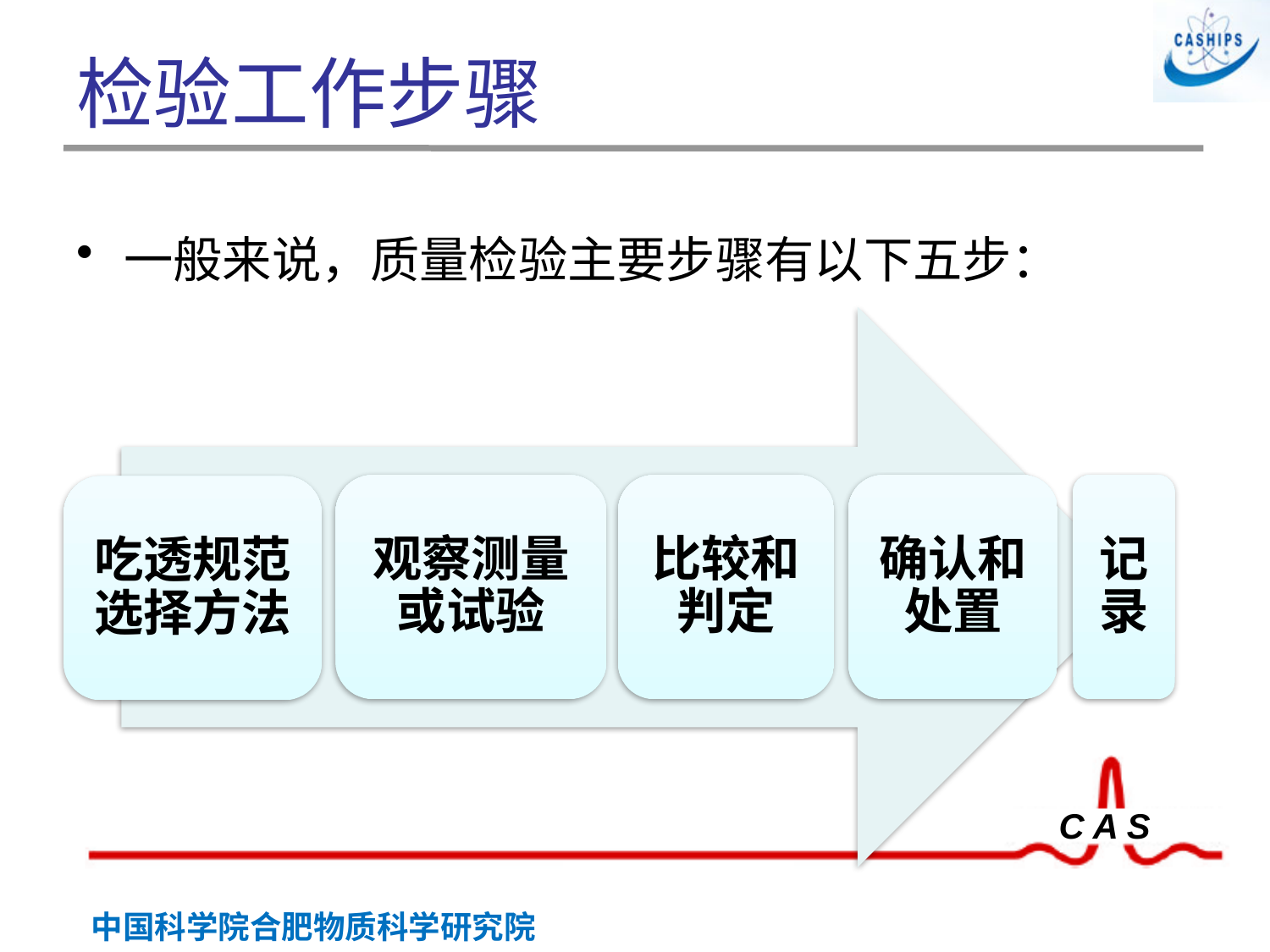

# 检验工作步骤
一般来说，质量检验主要步骤有以下五步：
吃透规范选择方法
观察测量或试验
比较和判定
确认和处置
记录